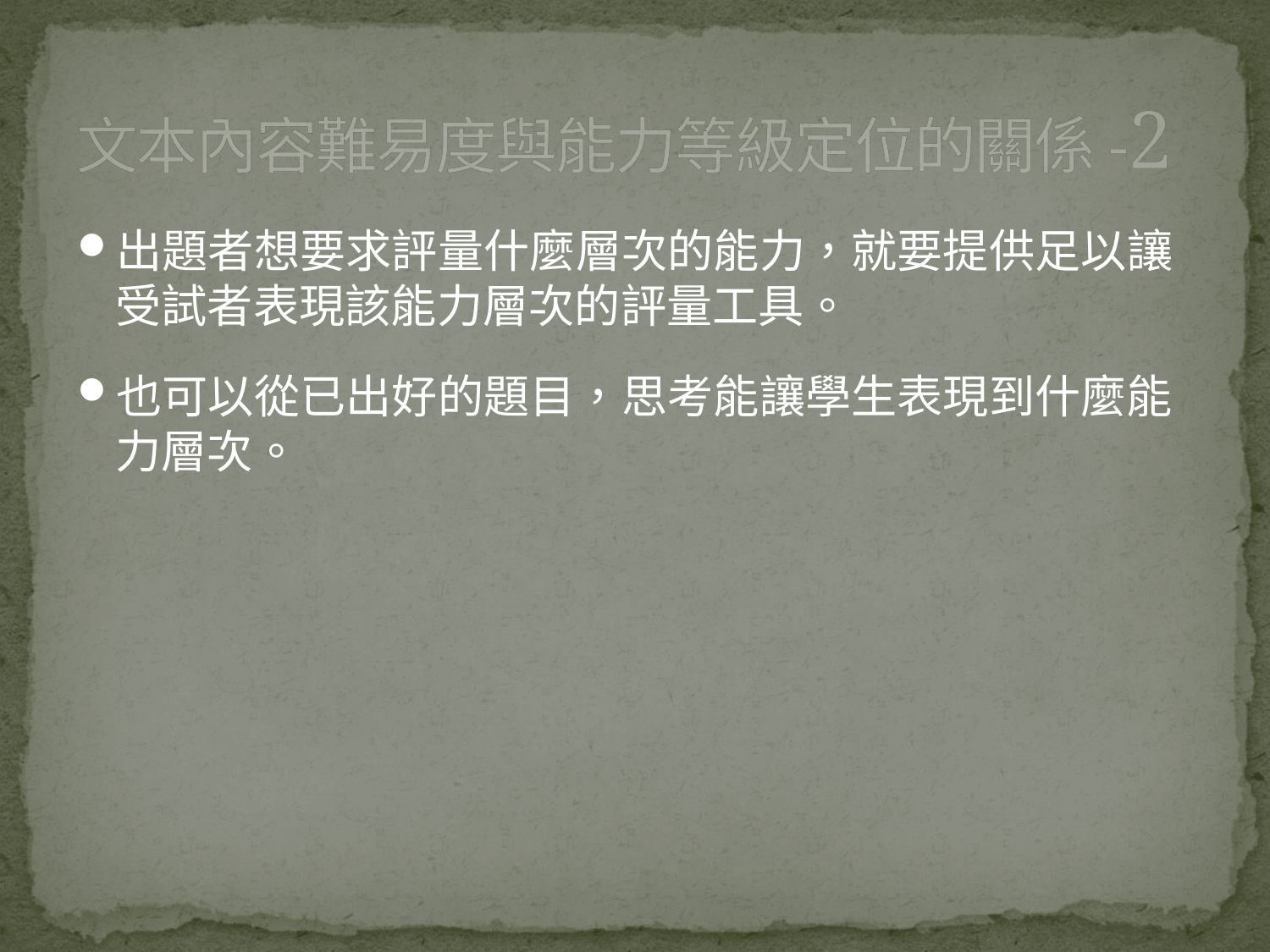

# 文本內容難易度與能力等級定位的關係-2
出題者想要求評量什麼層次的能力，就要提供足以讓受試者表現該能力層次的評量工具。
也可以從已出好的題目，思考能讓學生表現到什麼能力層次。